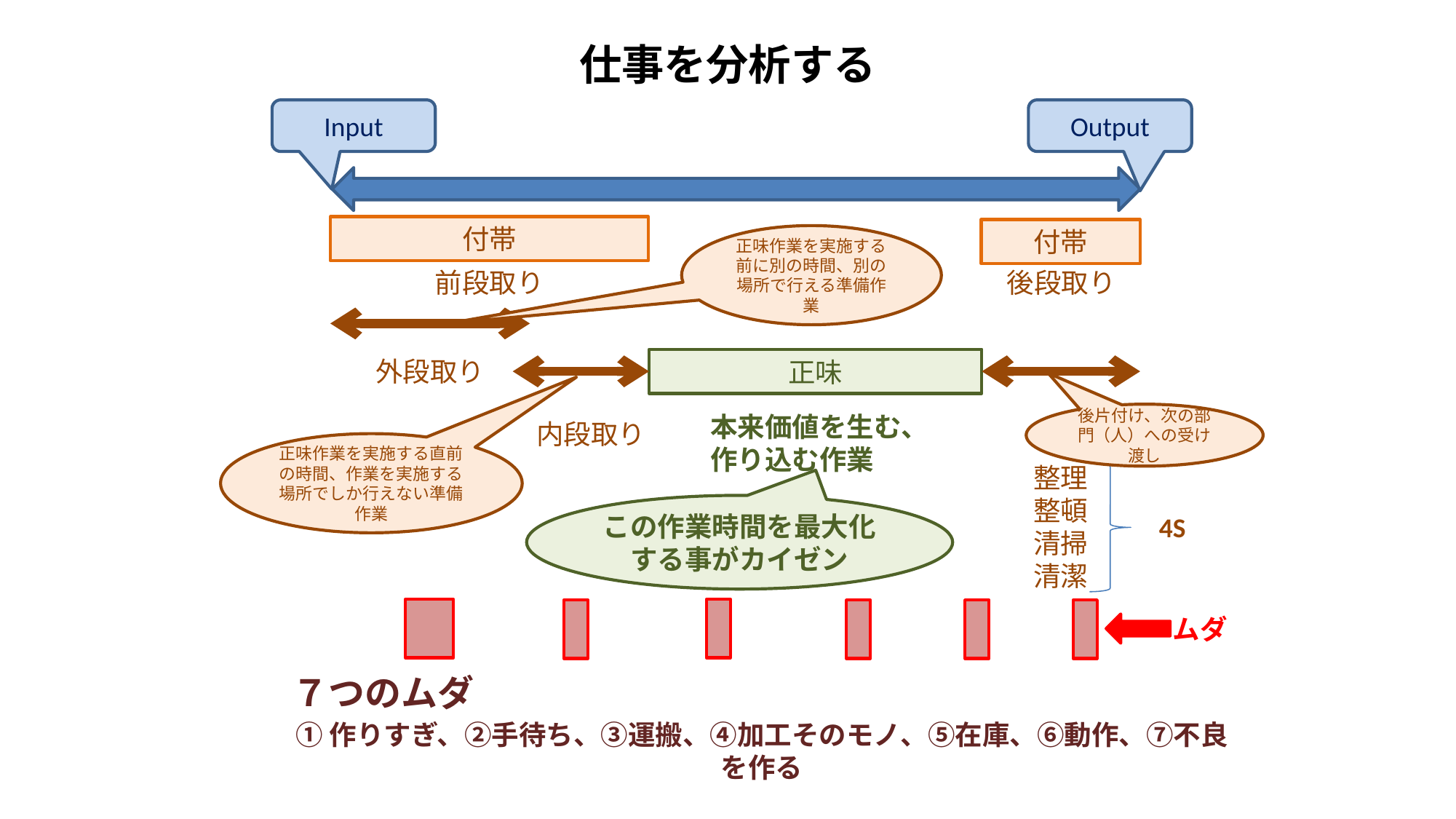

仕事を分析する
Input
Output

付帯
付帯
正味作業を実施する前に別の時間、別の場所で行える準備作業
前段取り
後段取り
外段取り
正味
本来価値を生む、作り込む作業
後片付け、次の部門（人）への受け渡し
内段取り
正味作業を実施する直前の時間、作業を実施する場所でしか行えない準備作業
整理
整頓
清掃
清潔

この作業時間を最大化する事がカイゼン
4S

ムダ

７つのムダ
①作りすぎ、②手待ち、③運搬、④加工そのモノ、⑤在庫、⑥動作、⑦不良を作る